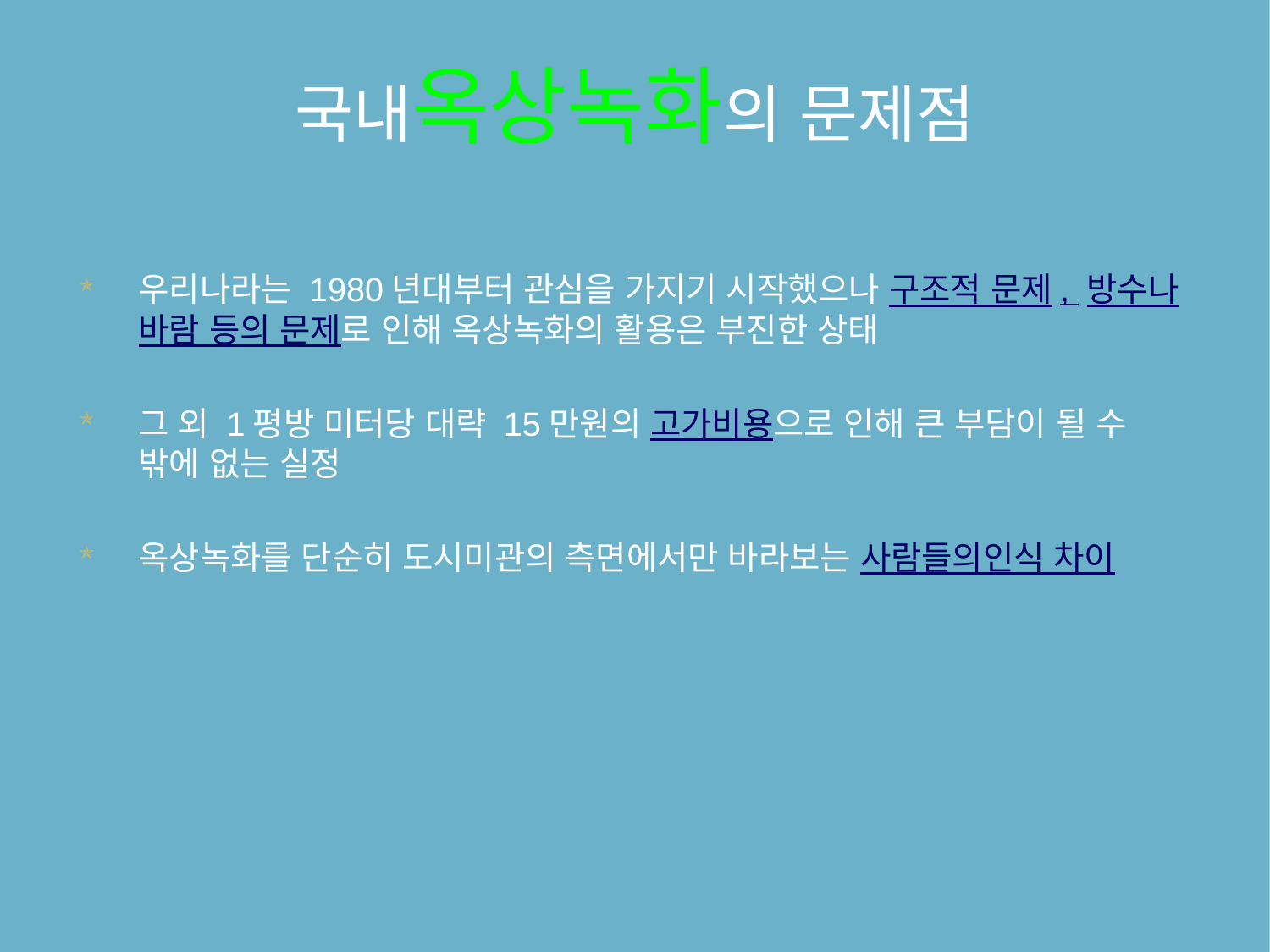

# 국내옥상녹화의 문제점
우리나라는 1980년대부터 관심을 가지기 시작했으나 구조적 문제, 방수나 바람 등의 문제로 인해 옥상녹화의 활용은 부진한 상태

그 외 1평방 미터당 대략 15만원의 고가비용으로 인해 큰 부담이 될 수 밖에 없는 실정

옥상녹화를 단순히 도시미관의 측면에서만 바라보는 사람들의인식 차이